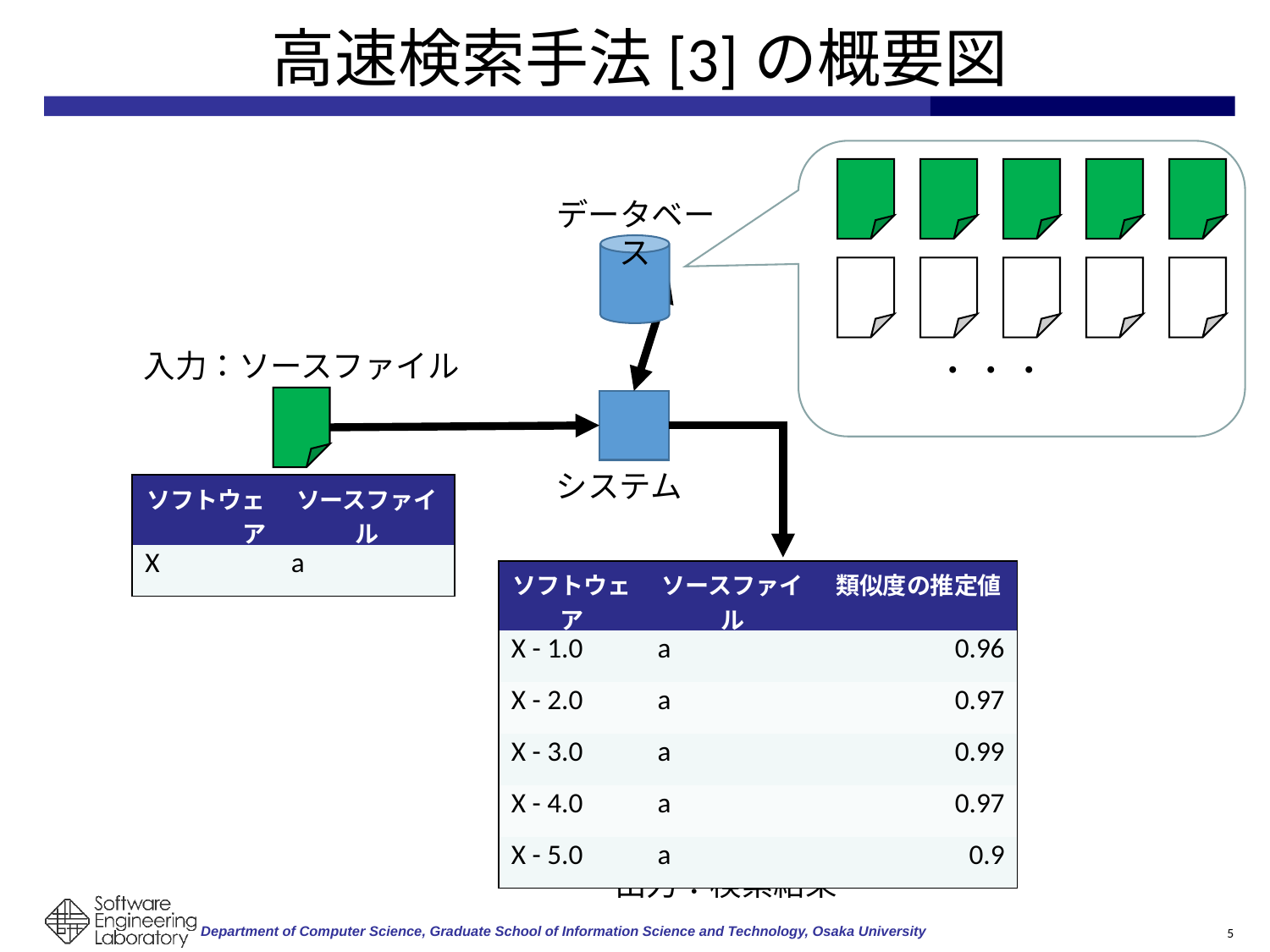

# 高速検索手法[3]の概要図

データベース

入力：ソースファイル
・・・

システム
| ソフトウェア | ソースファイル |
| --- | --- |
| X | a |
| ソフトウェア | ソースファイル | 類似度の推定値 |
| --- | --- | --- |
| X - 1.0 | a | 0.96 |
| X - 2.0 | a | 0.97 |
| X - 3.0 | a | 0.99 |
| X - 4.0 | a | 0.97 |
| X - 5.0 | a | 0.9 |
出力：検索結果
5